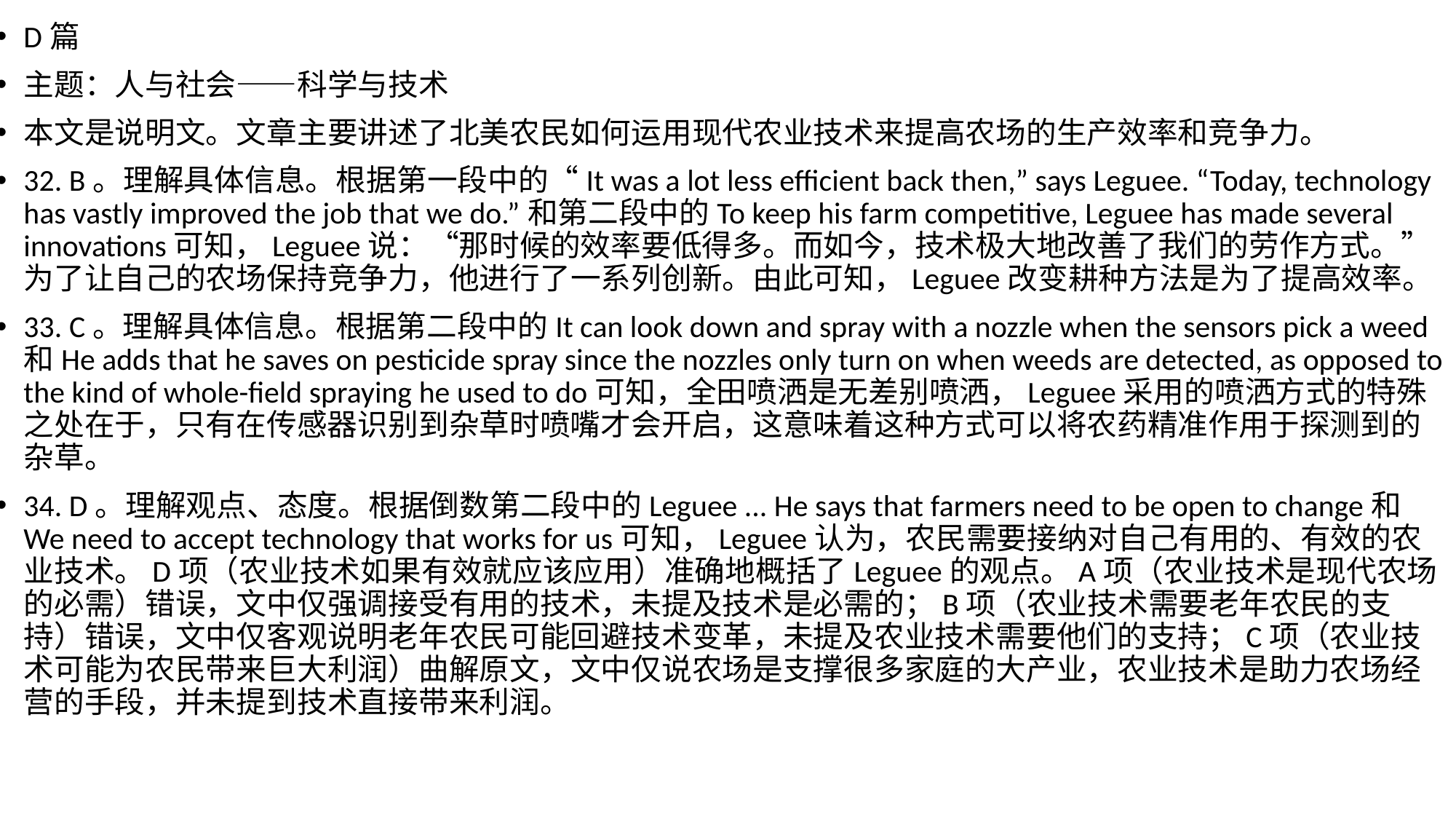

D篇
主题：人与社会——科学与技术
本文是说明文。文章主要讲述了北美农民如何运用现代农业技术来提高农场的生产效率和竞争力。
32. B。理解具体信息。根据第一段中的“It was a lot less efficient back then,” says Leguee. “Today, technology has vastly improved the job that we do.”和第二段中的To keep his farm competitive, Leguee has made several innovations可知，Leguee说：“那时候的效率要低得多。而如今，技术极大地改善了我们的劳作方式。”为了让自己的农场保持竞争力，他进行了一系列创新。由此可知，Leguee改变耕种方法是为了提高效率。
33. C。理解具体信息。根据第二段中的It can look down and spray with a nozzle when the sensors pick a weed和He adds that he saves on pesticide spray since the nozzles only turn on when weeds are detected, as opposed to the kind of whole-field spraying he used to do可知，全田喷洒是无差别喷洒，Leguee采用的喷洒方式的特殊之处在于，只有在传感器识别到杂草时喷嘴才会开启，这意味着这种方式可以将农药精准作用于探测到的杂草。
34. D。理解观点、态度。根据倒数第二段中的Leguee ... He says that farmers need to be open to change和We need to accept technology that works for us可知，Leguee认为，农民需要接纳对自己有用的、有效的农业技术。D项（农业技术如果有效就应该应用）准确地概括了Leguee的观点。A项（农业技术是现代农场的必需）错误，文中仅强调接受有用的技术，未提及技术是必需的；B项（农业技术需要老年农民的支持）错误，文中仅客观说明老年农民可能回避技术变革，未提及农业技术需要他们的支持；C项（农业技术可能为农民带来巨大利润）曲解原文，文中仅说农场是支撑很多家庭的大产业，农业技术是助力农场经营的手段，并未提到技术直接带来利润。